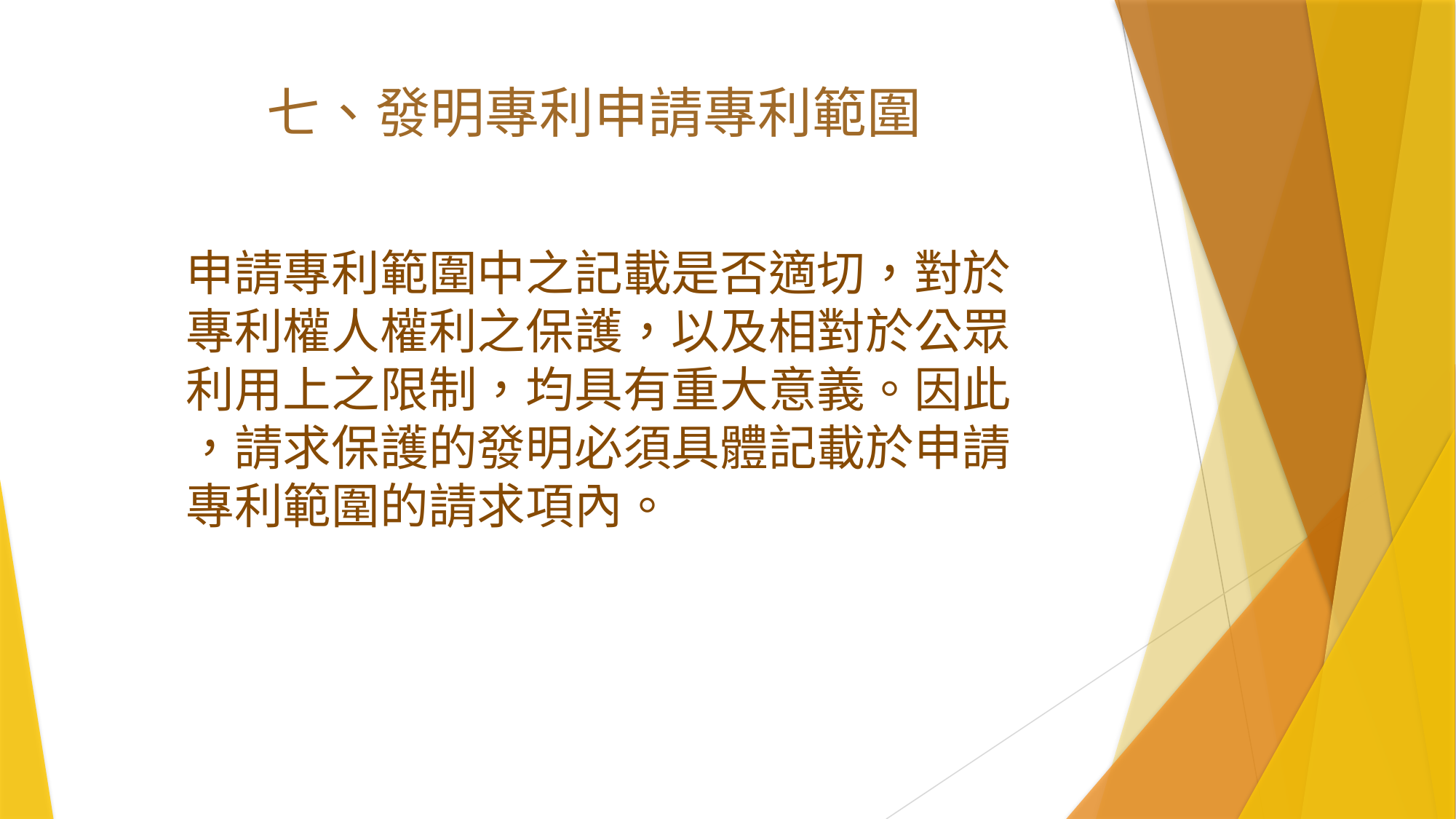

# 七、發明專利申請專利範圍
申請專利範圍中之記載是否適切，對於專利權人權利之保護，以及相對於公眾利用上之限制，均具有重大意義。因此
，請求保護的發明必須具體記載於申請專利範圍的請求項內。